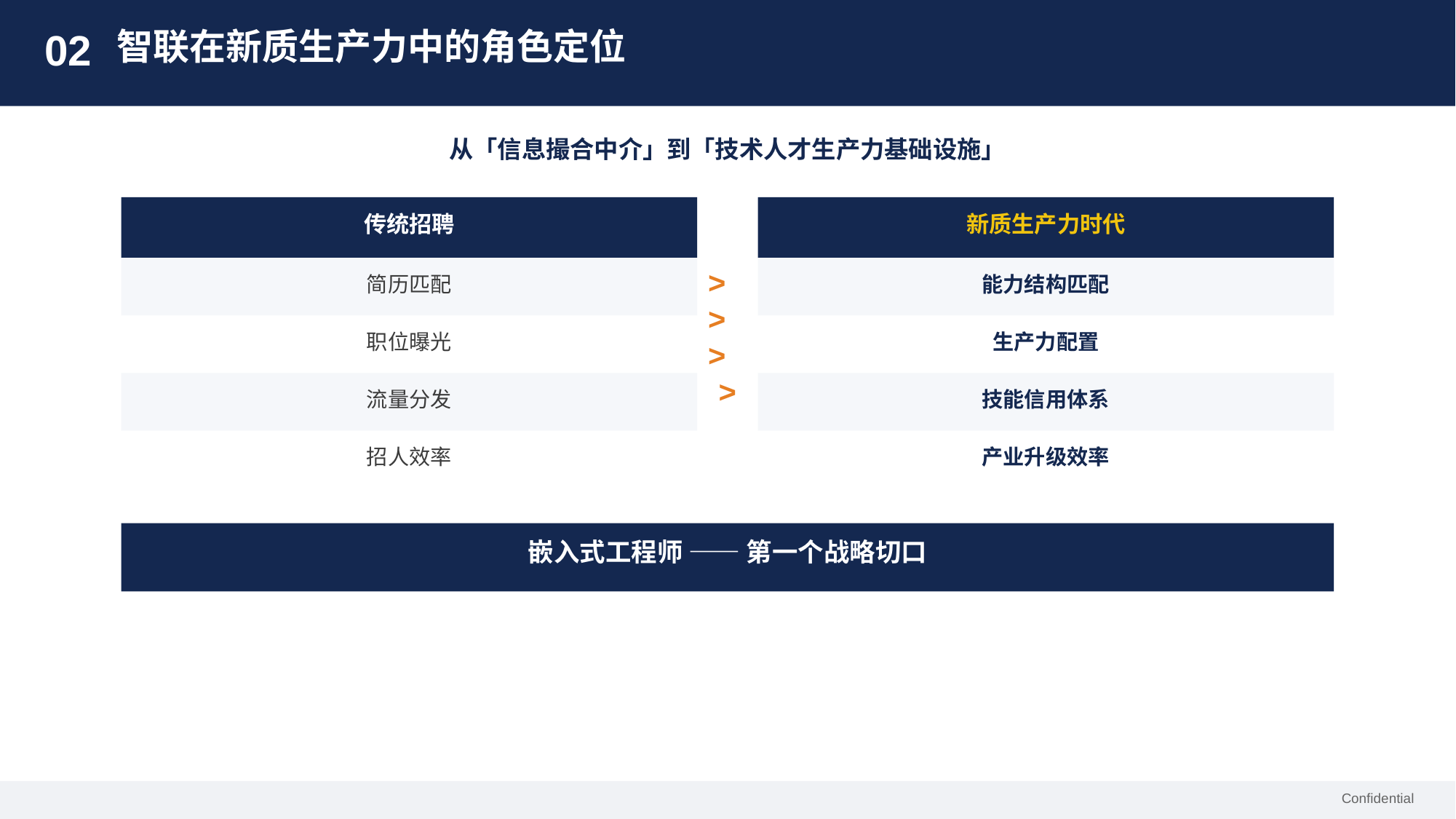

02
智联在新质生产力中的角色定位
从「信息撮合中介」到「技术人才生产力基础设施」

传统招聘
新质生产力时代

>
>
>
>

简历匹配
能力结构匹配

职位曝光
生产力配置

流量分发
技能信用体系

招人效率
产业升级效率

嵌入式工程师 —— 第一个战略切口

Confidential